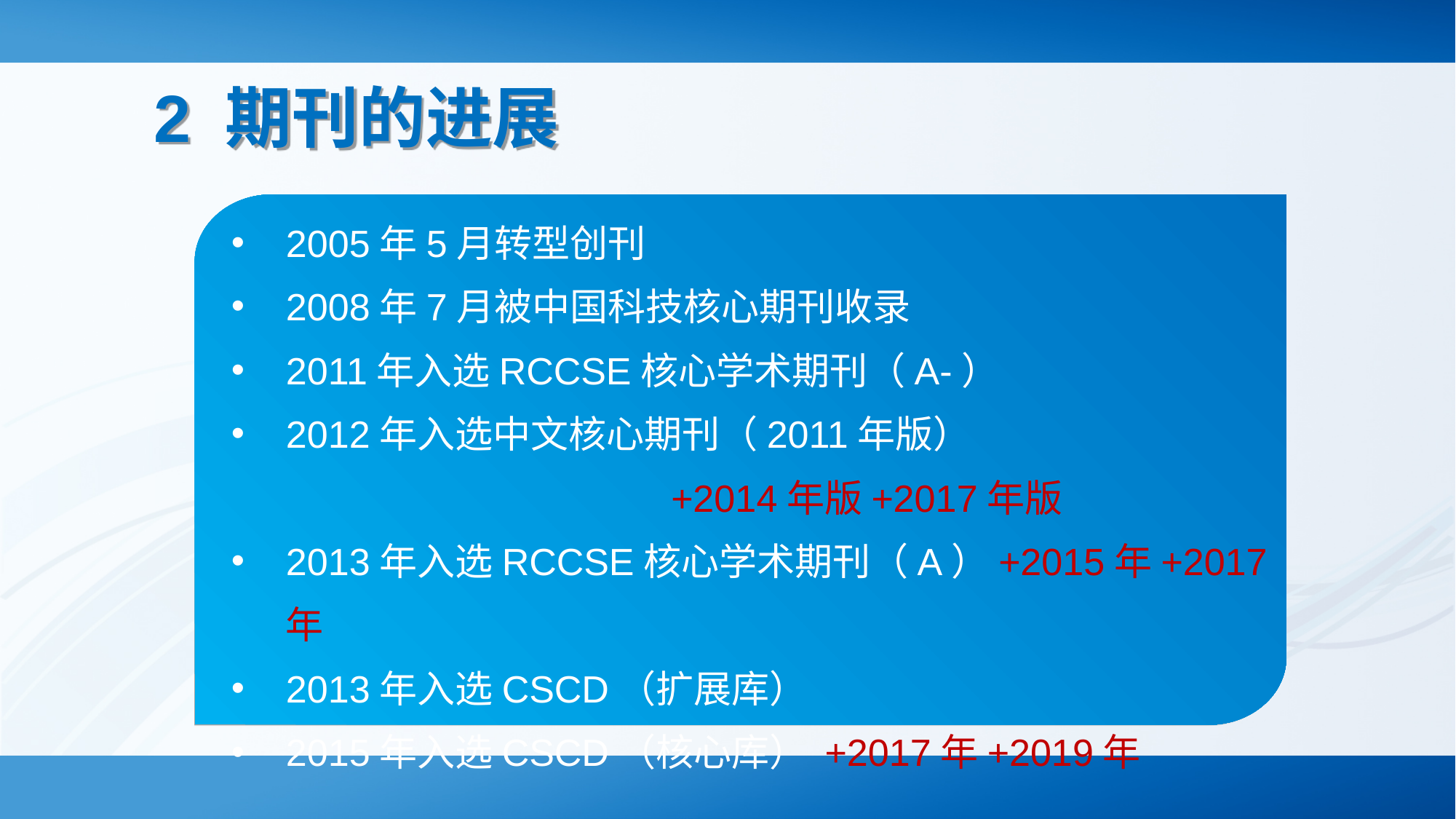

2 期刊的进展

2005年5月转型创刊
2008年7月被中国科技核心期刊收录
2011年入选RCCSE核心学术期刊（A-）
2012年入选中文核心期刊（2011年版）
                                            +2014年版+2017年版
2013年入选RCCSE核心学术期刊（A）+2015年+2017年
2013年入选CSCD（扩展库）
2015年入选CSCD（核心库） +2017年+2019年